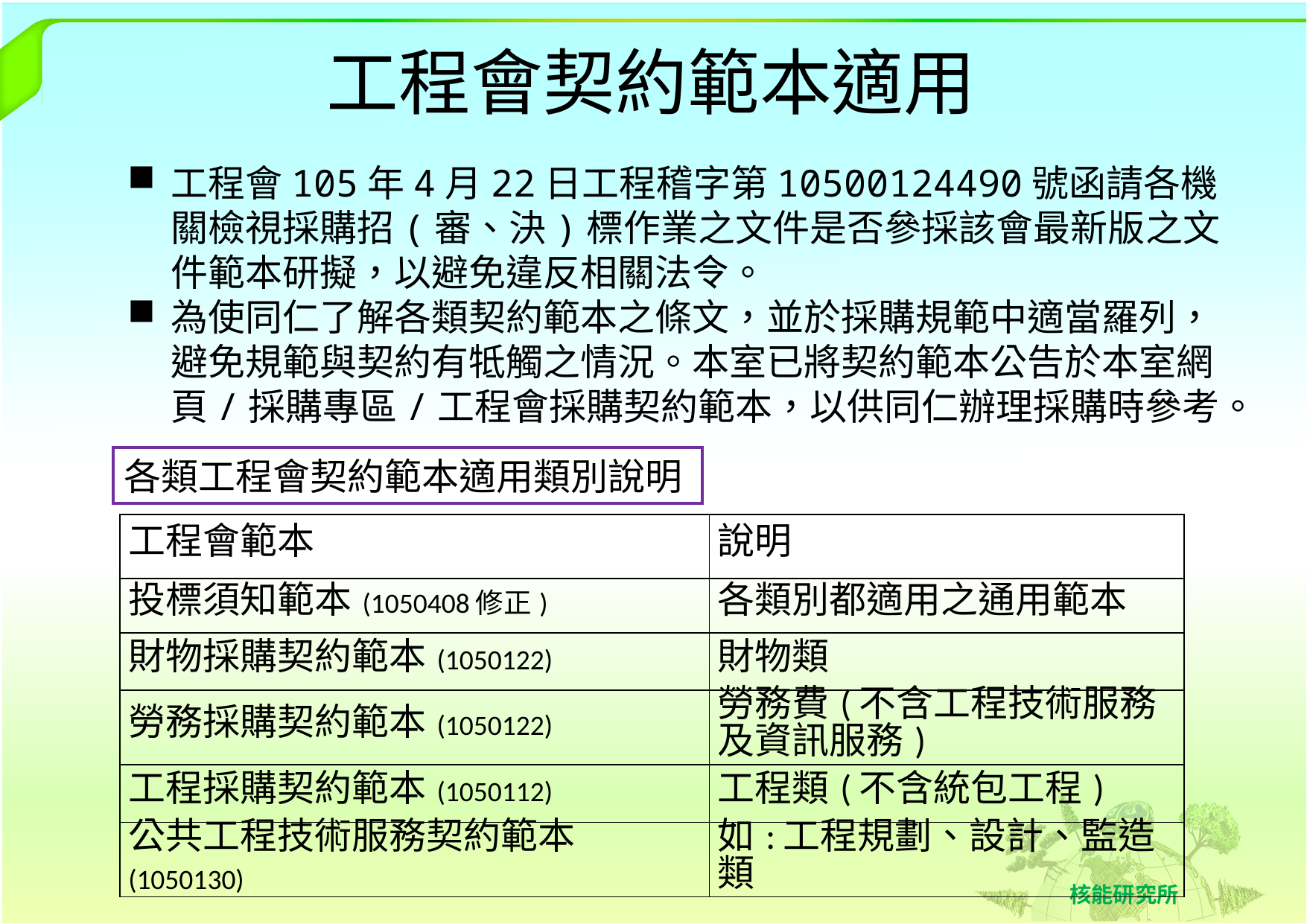

# 工程會契約範本適用
工程會105年4月22日工程稽字第10500124490號函請各機關檢視採購招(審、決)標作業之文件是否參採該會最新版之文件範本研擬，以避免違反相關法令。
為使同仁了解各類契約範本之條文，並於採購規範中適當羅列，避免規範與契約有牴觸之情況。本室已將契約範本公告於本室網頁/採購專區/工程會採購契約範本，以供同仁辦理採購時參考。
各類工程會契約範本適用類別說明
| 工程會範本 | 說明 |
| --- | --- |
| 投標須知範本(1050408修正) | 各類別都適用之通用範本 |
| 財物採購契約範本(1050122) | 財物類 |
| 勞務採購契約範本(1050122) | 勞務費(不含工程技術服務及資訊服務) |
| 工程採購契約範本(1050112) | 工程類(不含統包工程) |
| 公共工程技術服務契約範本(1050130) | 如:工程規劃、設計、監造類 |